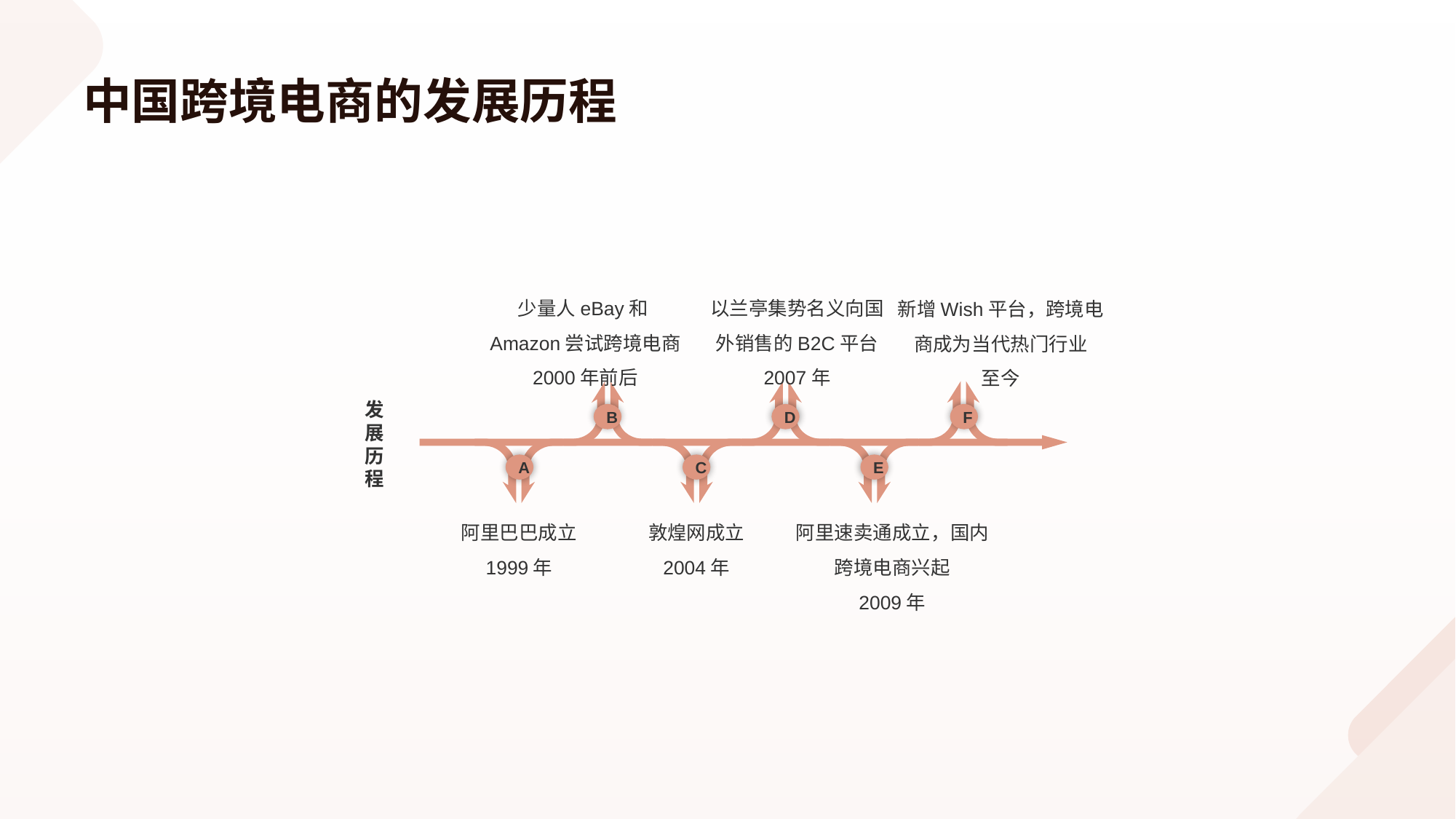

# 中国跨境电商的发展历程
少量人eBay和Amazon尝试跨境电商
2000年前后
以兰亭集势名义向国外销售的B2C平台
2007年
新增Wish平台，跨境电商成为当代热门行业
至今

发
展历程
B
D
F

A
C
E
阿里巴巴成立
1999年
敦煌网成立
2004年
阿里速卖通成立，国内
跨境电商兴起
2009年